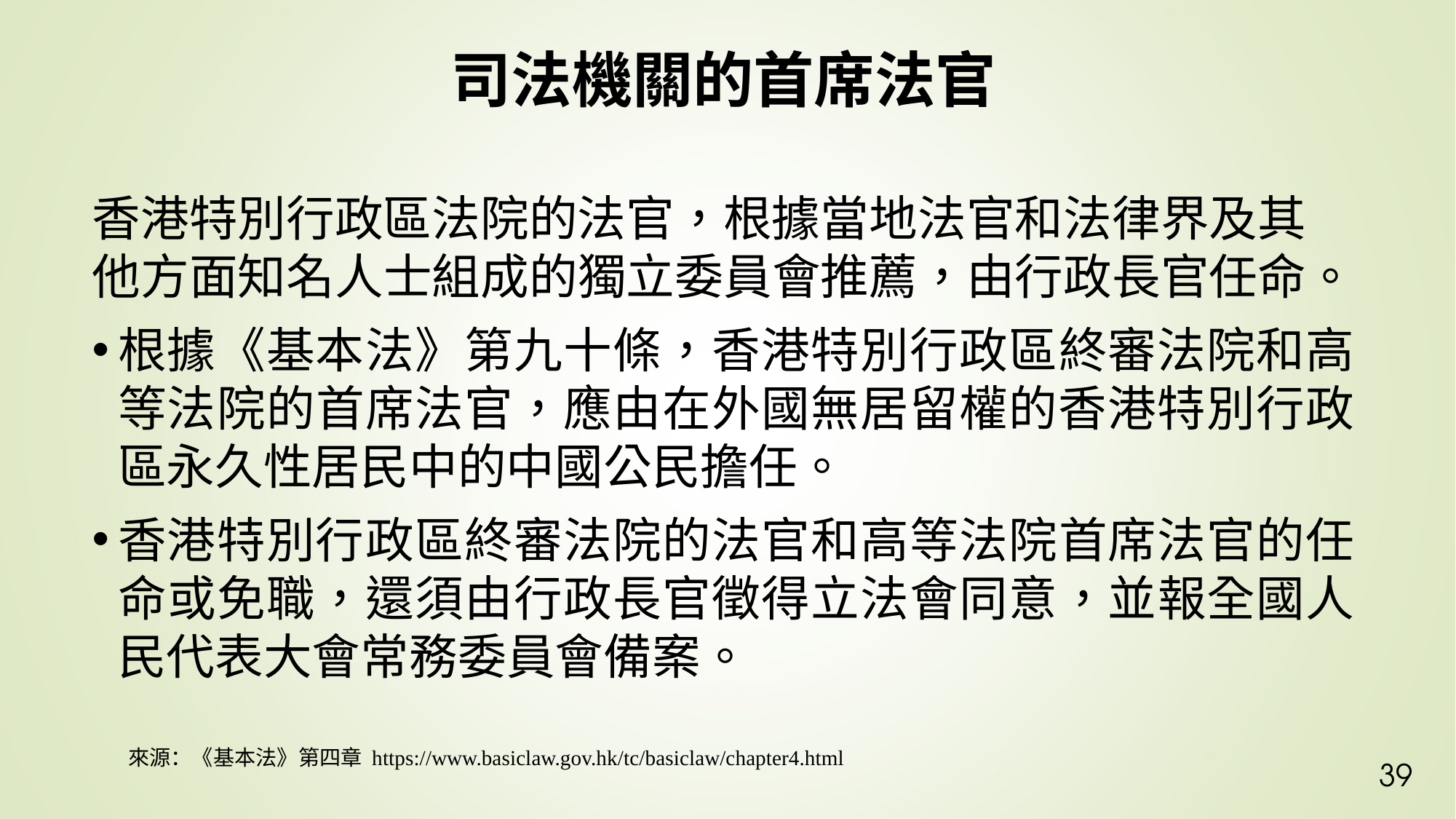

司法機關的首席法官

香港特別行政區法院的法官，根據當地法官和法律界及其他方面知名人士組成的獨立委員會推薦，由行政長官任命。
根據《基本法》第九十條，香港特別行政區終審法院和高等法院的首席法官，應由在外國無居留權的香港特別行政區永久性居民中的中國公民擔任。
香港特別行政區終審法院的法官和高等法院首席法官的任命或免職，還須由行政長官徵得立法會同意，並報全國人民代表大會常務委員會備案。

來源：《基本法》第四章 https://www.basiclaw.gov.hk/tc/basiclaw/chapter4.html
39